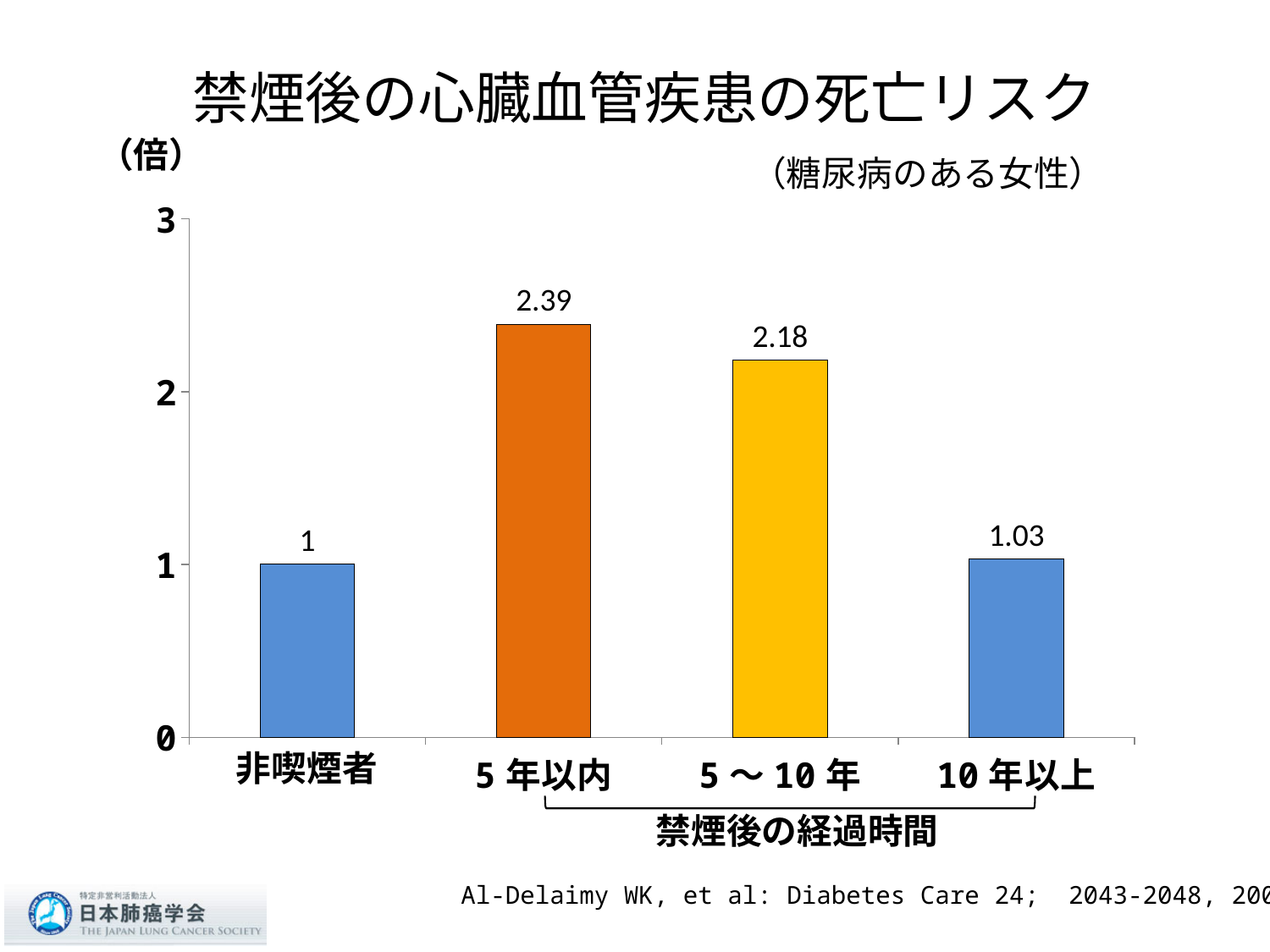

# 禁煙後の心臓血管疾患の死亡リスク
（倍）
（糖尿病のある女性）

### Chart

| Category | 系列 1 |
|---|---|
| 非喫煙者 | 1.0 |
| 5年以内 | 2.3899999999999997 |
| 5～10年 | 2.18 |
| 10年以上 | 1.03 |
禁煙後の経過時間
Al-Delaimy WK, et al: Diabetes Care 24;  2043-2048, 2001.